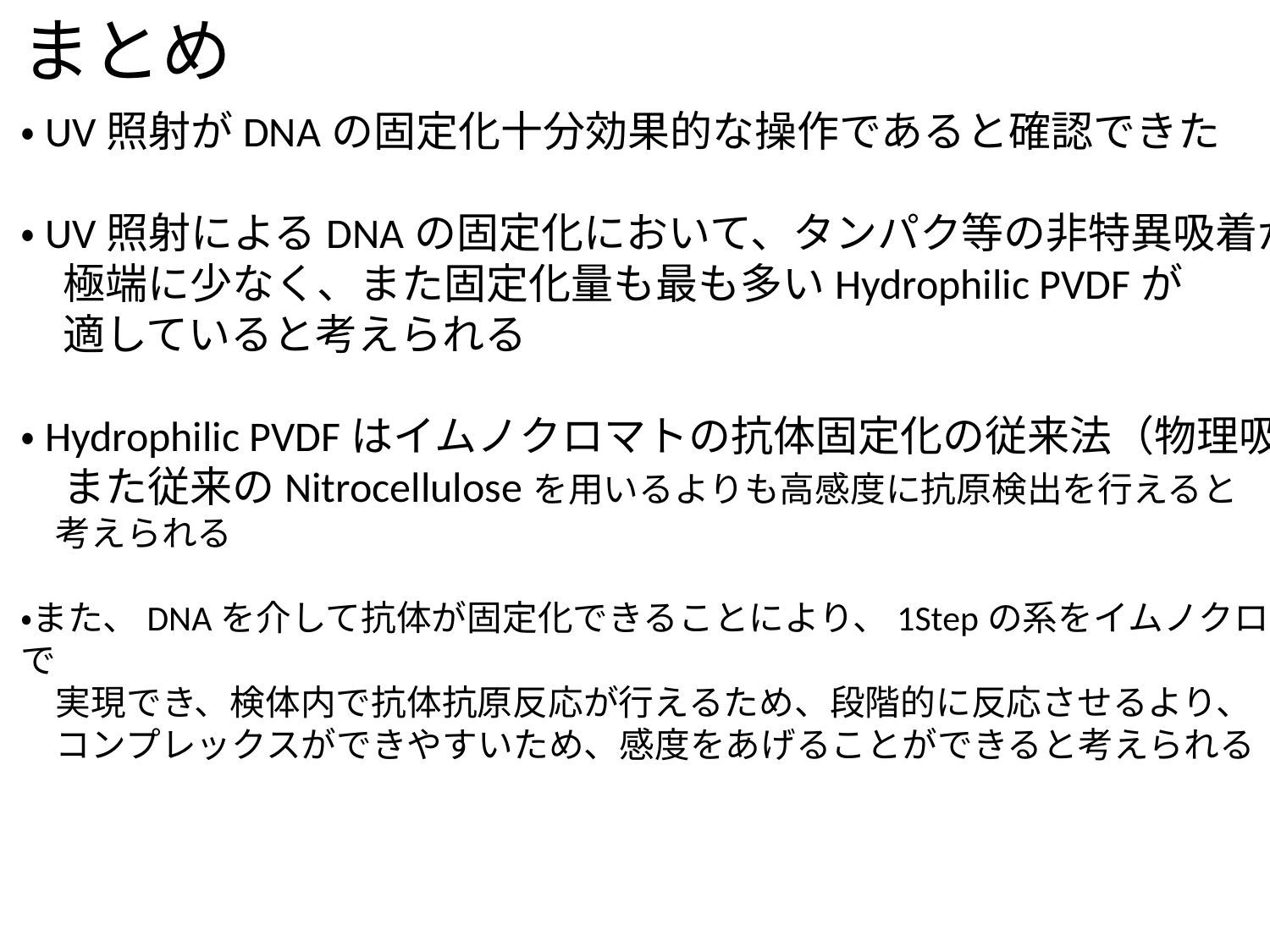

まとめ
・UV照射がDNAの固定化十分効果的な操作であると確認できた

・UV照射によるDNAの固定化において、タンパク等の非特異吸着が
　極端に少なく、また固定化量も最も多いHydrophilic PVDFが
　適していると考えられる

・Hydrophilic PVDFはイムノクロマトの抗体固定化の従来法（物理吸着）、
　また従来のNitrocelluloseを用いるよりも高感度に抗原検出を行えると
　考えられる

・また、DNAを介して抗体が固定化できることにより、1Stepの系をイムノクロマトで
　実現でき、検体内で抗体抗原反応が行えるため、段階的に反応させるより、
　コンプレックスができやすいため、感度をあげることができると考えられる